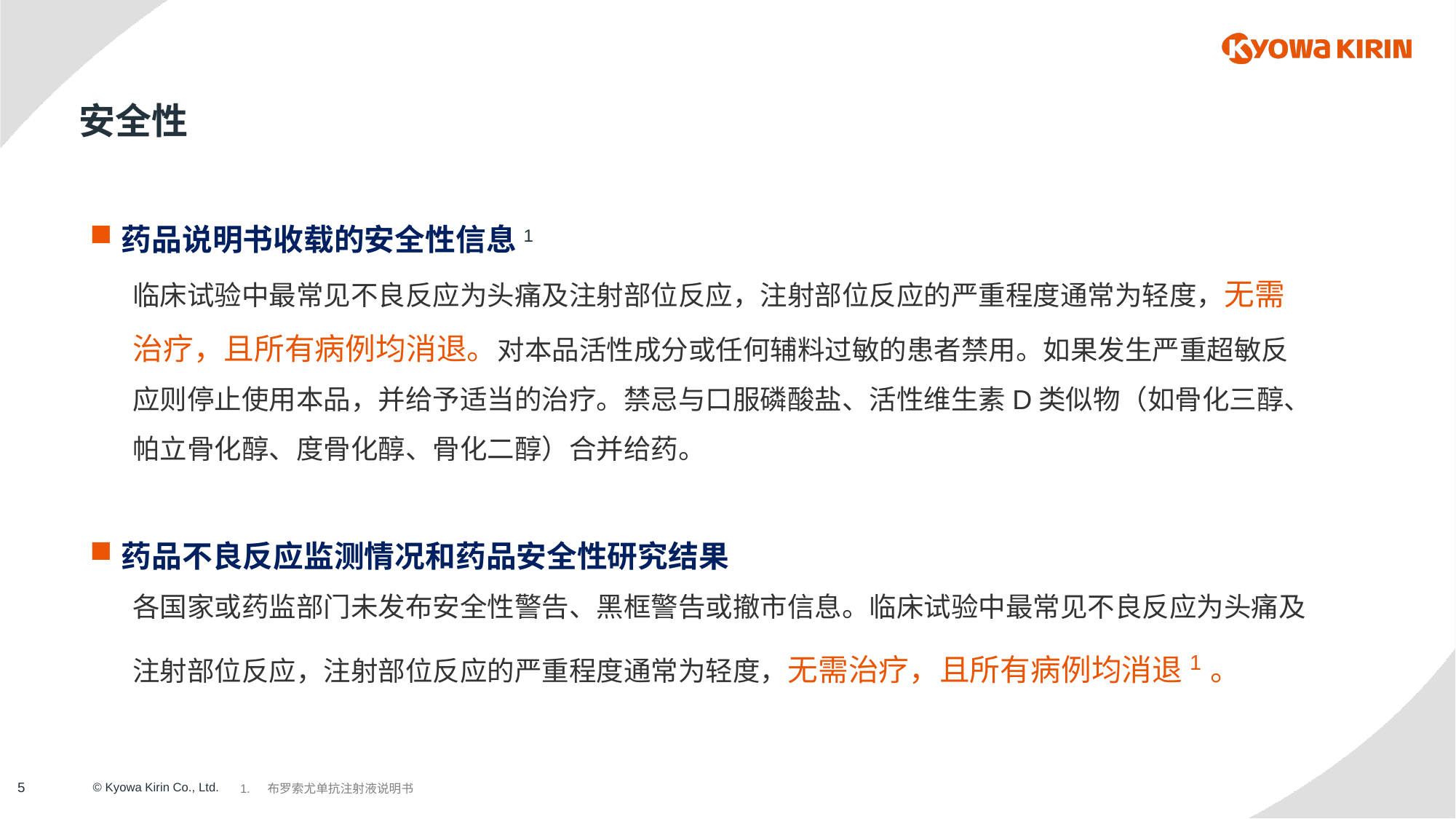

# 安全性
药品说明书收载的安全性信息1
临床试验中最常见不良反应为头痛及注射部位反应，注射部位反应的严重程度通常为轻度，无需治疗，且所有病例均消退。对本品活性成分或任何辅料过敏的患者禁用。如果发生严重超敏反应则停止使用本品，并给予适当的治疗。禁忌与口服磷酸盐、活性维生素D类似物（如骨化三醇、帕立骨化醇、度骨化醇、骨化二醇）合并给药。

药品不良反应监测情况和药品安全性研究结果
各国家或药监部门未发布安全性警告、黑框警告或撤市信息。临床试验中最常见不良反应为头痛及注射部位反应，注射部位反应的严重程度通常为轻度，无需治疗，且所有病例均消退1。

布罗索尤单抗注射液说明书